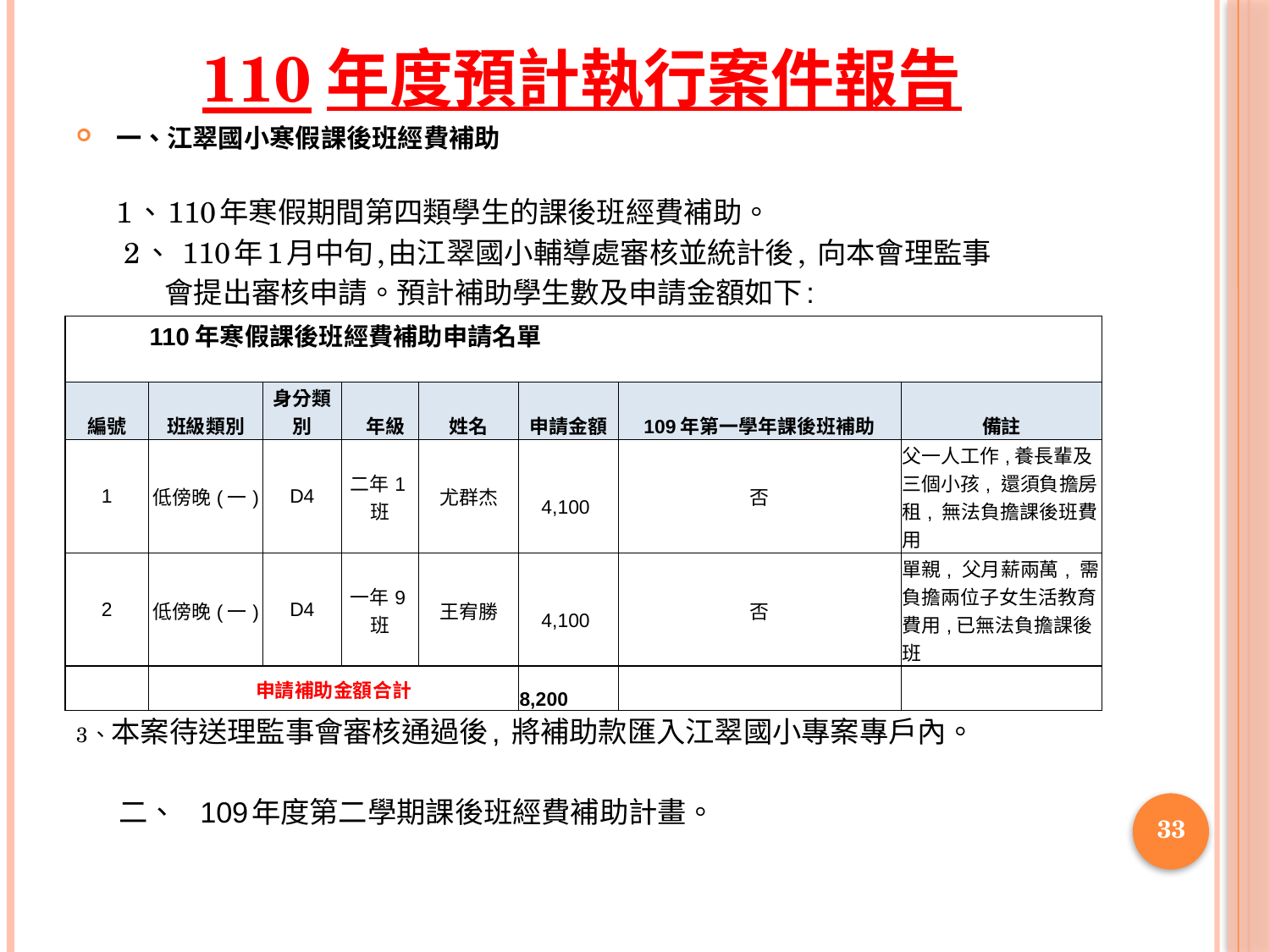

# 110年度預計執行案件報告
一、江翠國小寒假課後班經費補助

     1、110年寒假期間第四類學生的課後班經費補助。
      2、 110年1月中旬,由江翠國小輔導處審核並統計後, 向本會理監事
             會提出審核申請。預計補助學生數及申請金額如下:

3、本案待送理監事會審核通過後, 將補助款匯入江翠國小專案專戶內。

      二、   109年度第二學期課後班經費補助計畫。

|  | 110年寒假課後班經費補助申請名單 |  |  |  |  |  |  |
| --- | --- | --- | --- | --- | --- | --- | --- |
|  |  |  |  |  |  |  |  |
| 編號 | 班級類別 | 身分類別 | 年級 | 姓名 | 申請金額 | 109年第一學年課後班補助 | 備註 |
| 1 | 低傍晚(一) | D4 | 二年1班 | 尤群杰 | 4,100 | 否 | 父一人工作,養長輩及三個小孩, 還須負擔房租, 無法負擔課後班費用 |
| 2 | 低傍晚(一) | D4 | 一年9班 | 王宥勝 | 4,100 | 否 | 單親, 父月薪兩萬, 需負擔兩位子女生活教育費用,已無法負擔課後班 |
|  | 申請補助金額合計 |  |  |  | 8,200 |  |  |
33